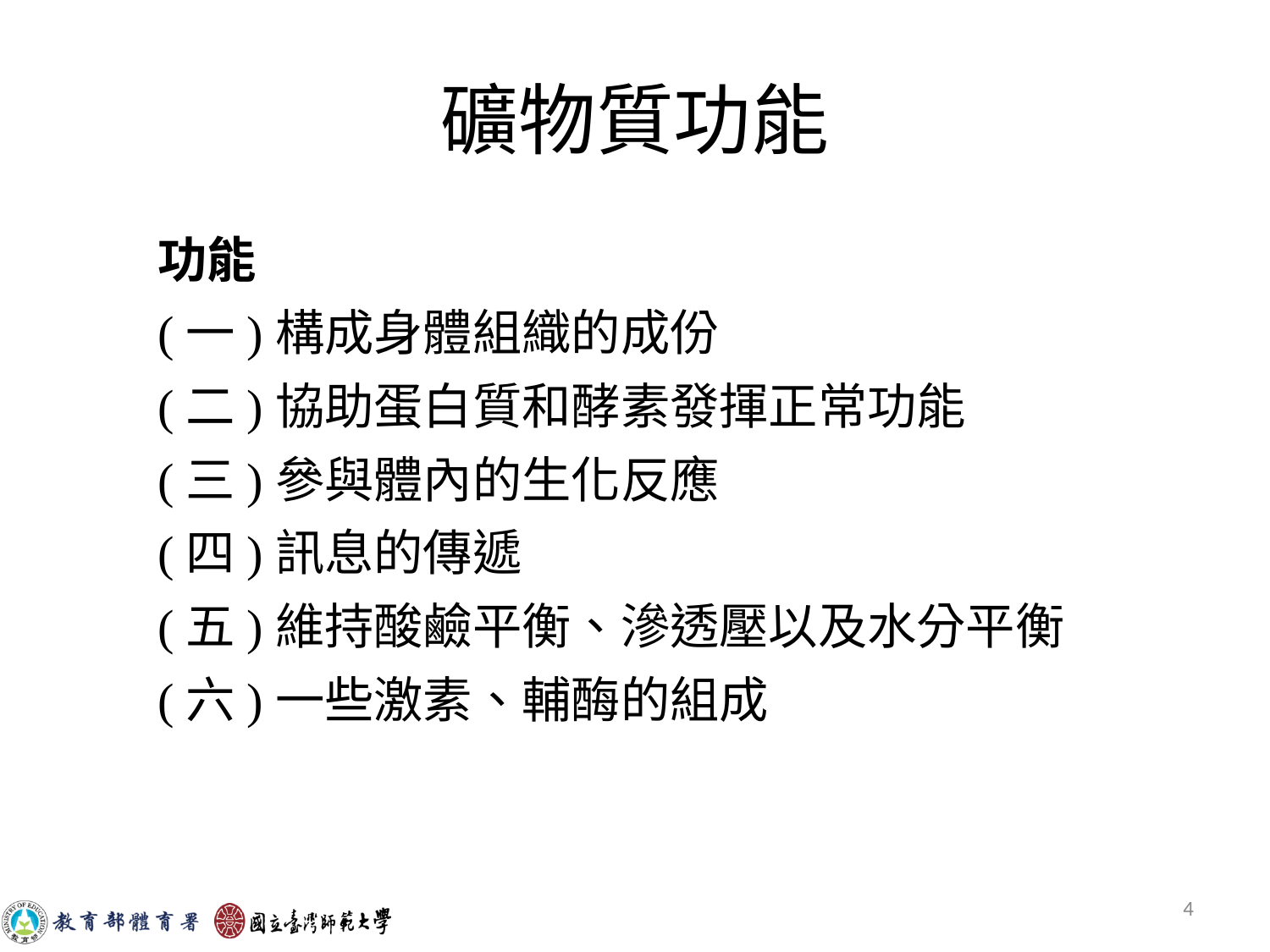

# 礦物質功能
功能
(一)構成身體組織的成份
(二)協助蛋白質和酵素發揮正常功能
(三)參與體內的生化反應
(四)訊息的傳遞
(五)維持酸鹼平衡、滲透壓以及水分平衡
(六)一些激素、輔酶的組成
4